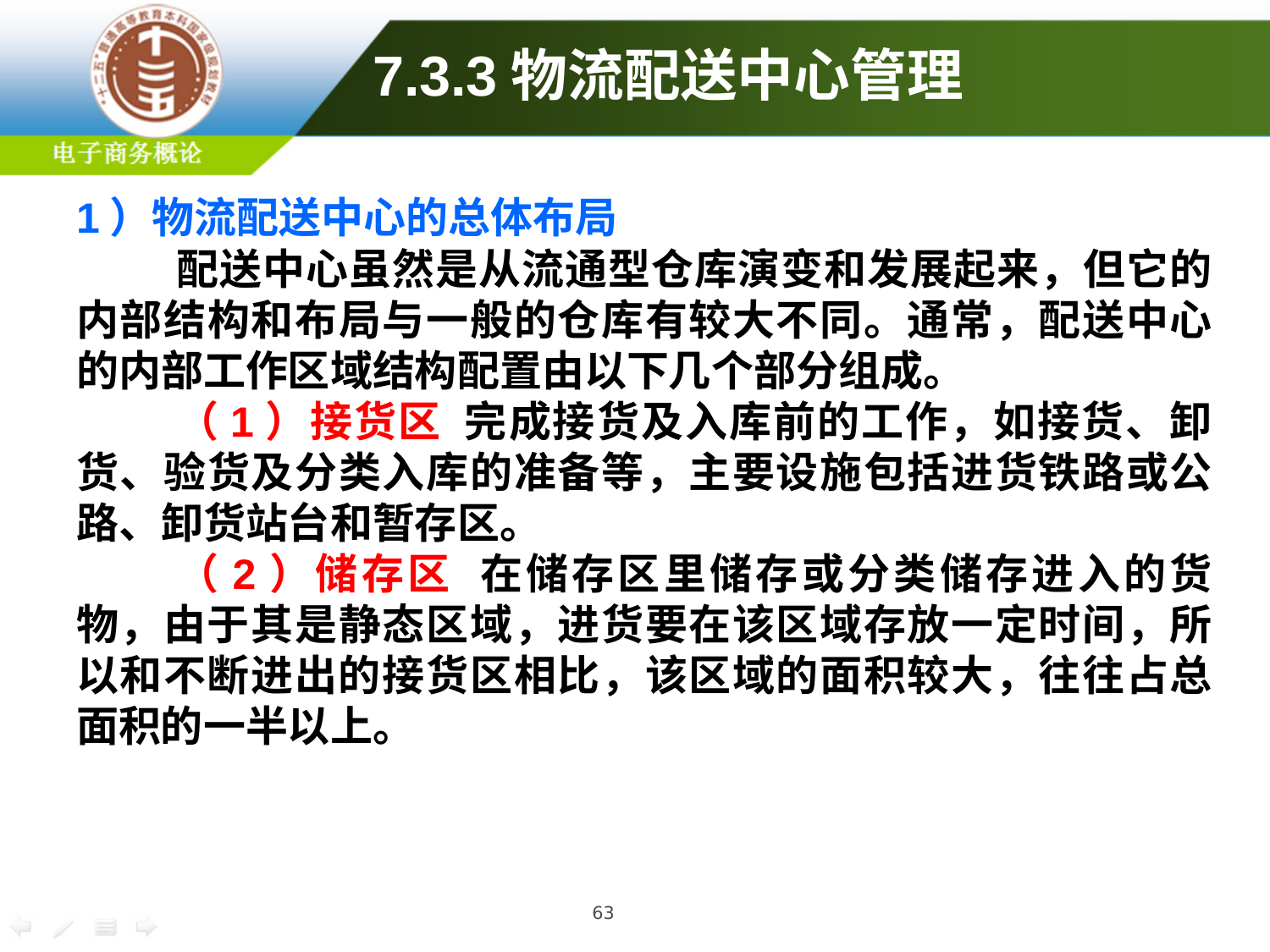

# 7.3.3物流配送中心管理
1）物流配送中心的总体布局
配送中心虽然是从流通型仓库演变和发展起来，但它的内部结构和布局与一般的仓库有较大不同。通常，配送中心的内部工作区域结构配置由以下几个部分组成。
（1）接货区  完成接货及入库前的工作，如接货、卸货、验货及分类入库的准备等，主要设施包括进货铁路或公路、卸货站台和暂存区。
（2）储存区  在储存区里储存或分类储存进入的货物，由于其是静态区域，进货要在该区域存放一定时间，所以和不断进出的接货区相比，该区域的面积较大，往往占总面积的一半以上。
63